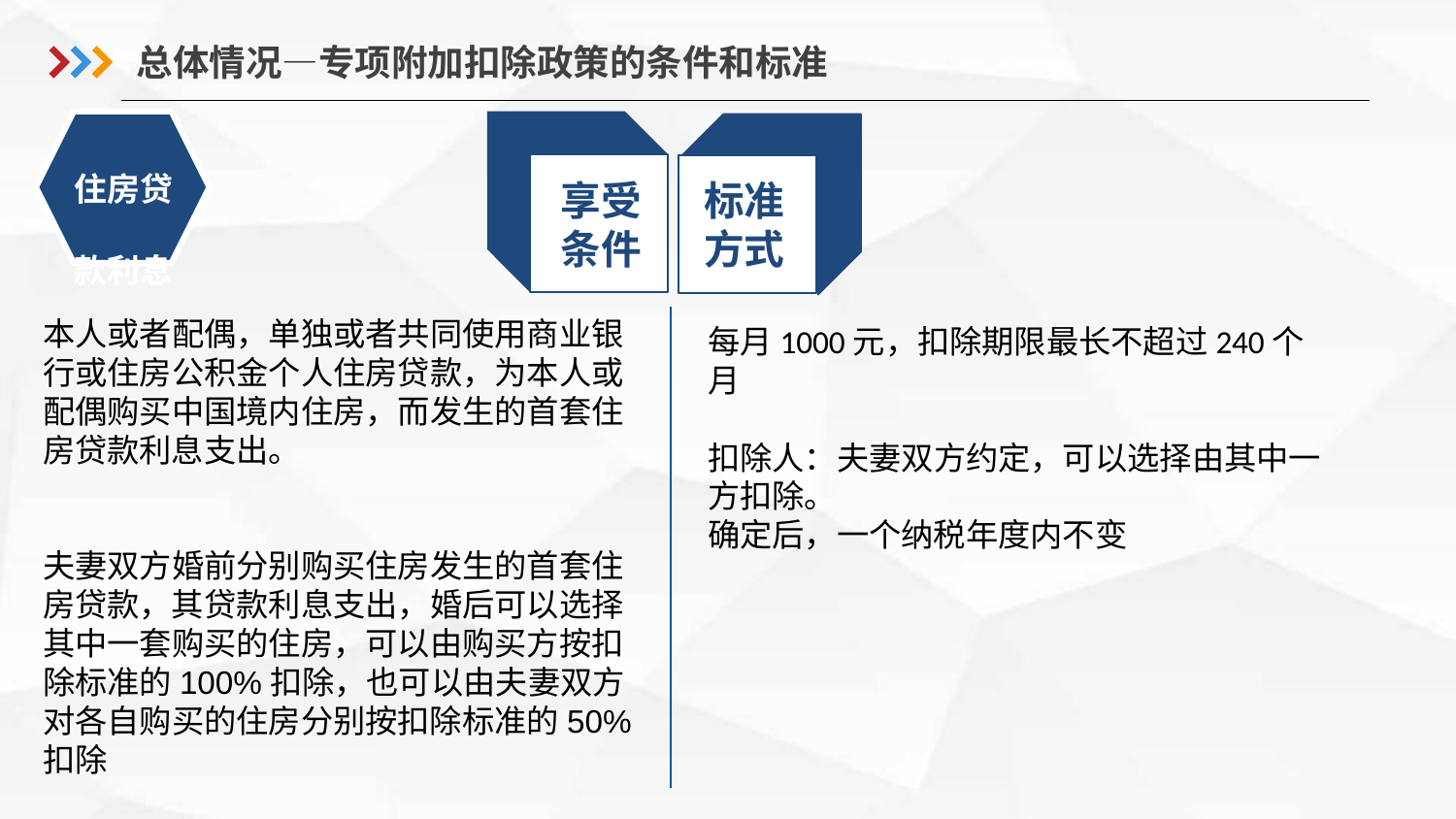

总体情况—专项附加扣除政策的条件和标准

住房贷款利息

享受
条件

标准
方式
本人或者配偶，单独或者共同使用商业银行或住房公积金个人住房贷款，为本人或配偶购买中国境内住房，而发生的首套住房贷款利息支出。

夫妻双方婚前分别购买住房发生的首套住房贷款，其贷款利息支出，婚后可以选择其中一套购买的住房，可以由购买方按扣除标准的100%扣除，也可以由夫妻双方对各自购买的住房分别按扣除标准的50%扣除

每月1000元，扣除期限最长不超过240个月

扣除人：夫妻双方约定，可以选择由其中一方扣除。
确定后，一个纳税年度内不变